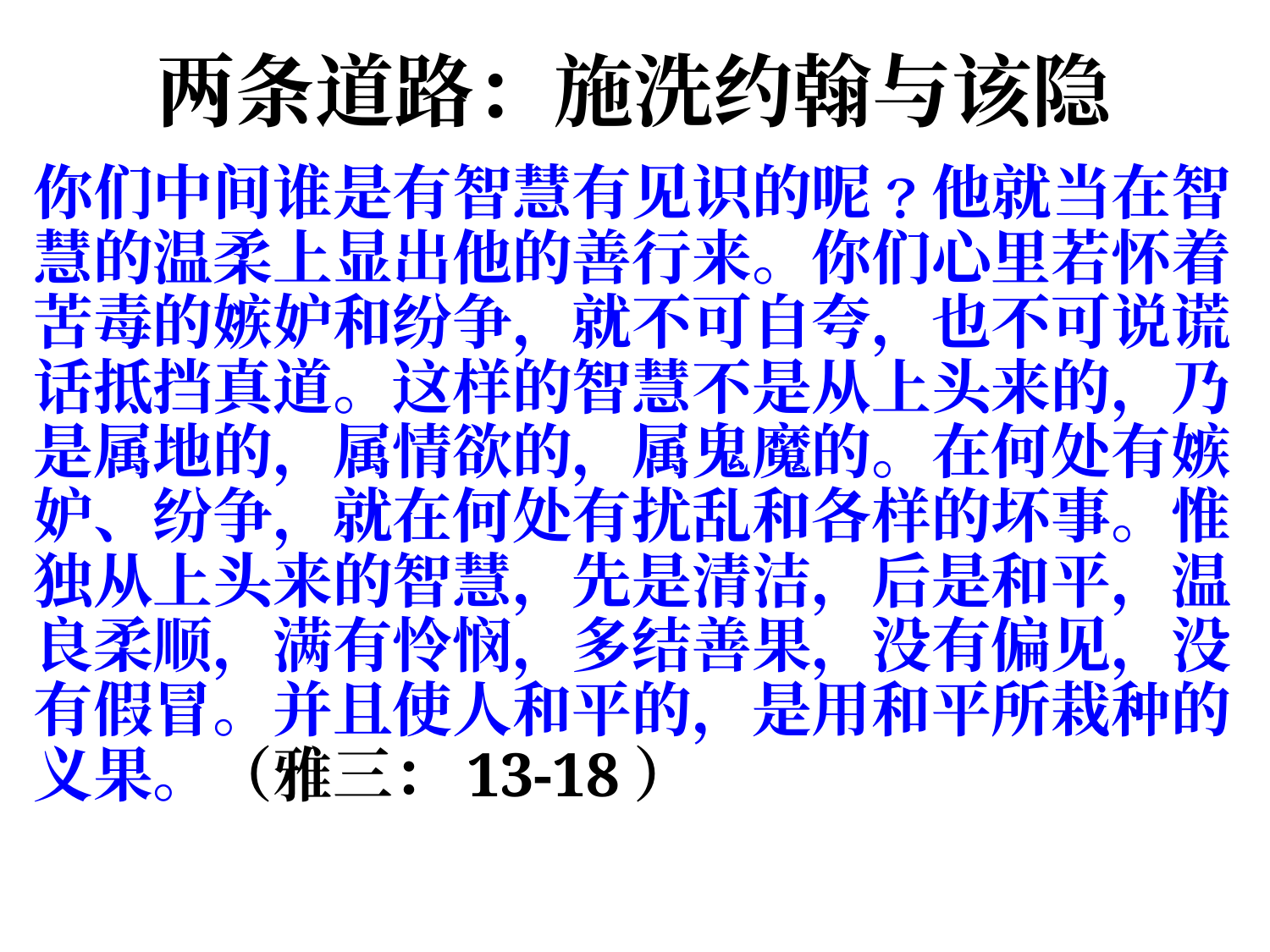

# 两条道路：施洗约翰与该隐
你们中间谁是有智慧有见识的呢﹖他就当在智慧的温柔上显出他的善行来。你们心里若怀着苦毒的嫉妒和纷争，就不可自夸，也不可说谎话抵挡真道。这样的智慧不是从上头来的，乃是属地的，属情欲的，属鬼魔的。在何处有嫉妒、纷争，就在何处有扰乱和各样的坏事。惟独从上头来的智慧，先是清洁，后是和平，温良柔顺，满有怜悯，多结善果，没有偏见，没有假冒。并且使人和平的，是用和平所栽种的义果。（雅三：13-18）